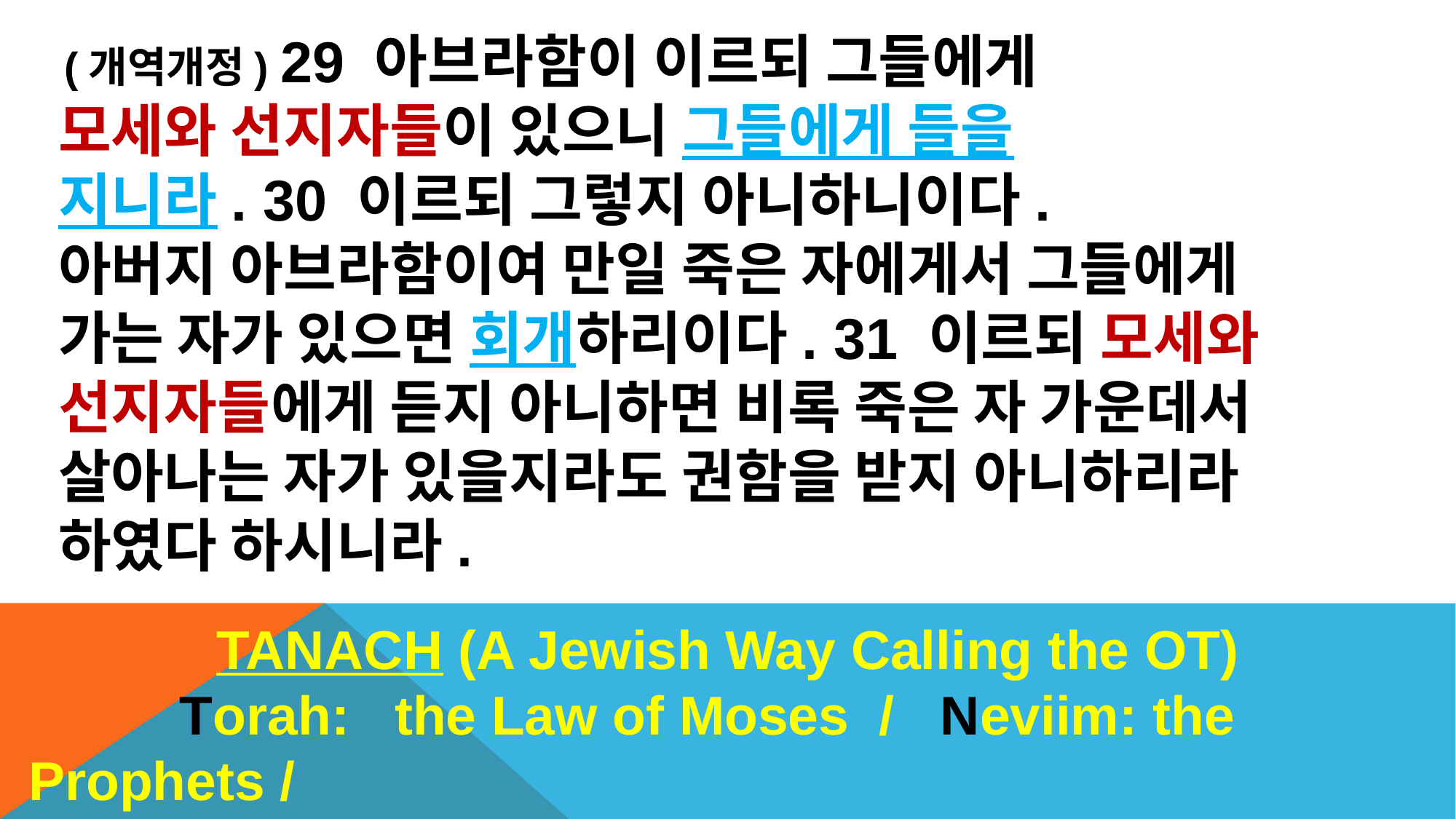

(개역개정) 29 아브라함이 이르되 그들에게
모세와 선지자들이 있으니 그들에게 들을
지니라. 30 이르되 그렇지 아니하니이다.
아버지 아브라함이여 만일 죽은 자에게서 그들에게
가는 자가 있으면 회개하리이다. 31 이르되 모세와 선지자들에게 듣지 아니하면 비록 죽은 자 가운데서 살아나는 자가 있을지라도 권함을 받지 아니하리라 하였다 하시니라.
TANACH (A Jewish Way Calling the OT)
          Torah:   the Law of Moses  /   Neviim: the Prophets /
          Ketuvim (Writings): the Psalms